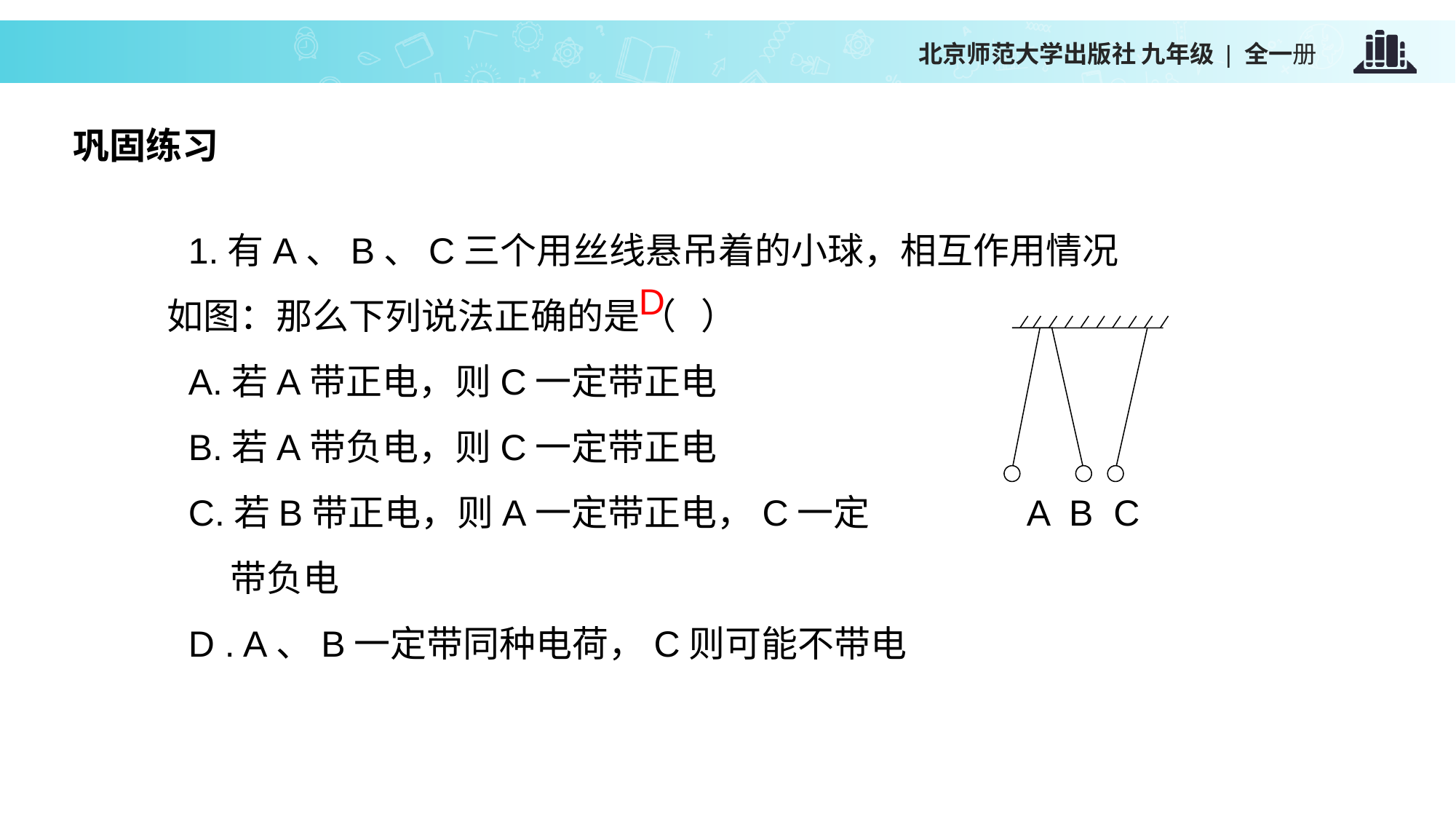

巩固练习
1.有A、B、C三个用丝线悬吊着的小球，相互作用情况如图：那么下列说法正确的是（   ）
A.若A带正电，则C一定带正电
B.若A带负电，则C一定带正电
C.若B带正电，则A一定带正电，C一定
    带负电
D . A、B一定带同种电荷，C则可能不带电
D

A  B  C